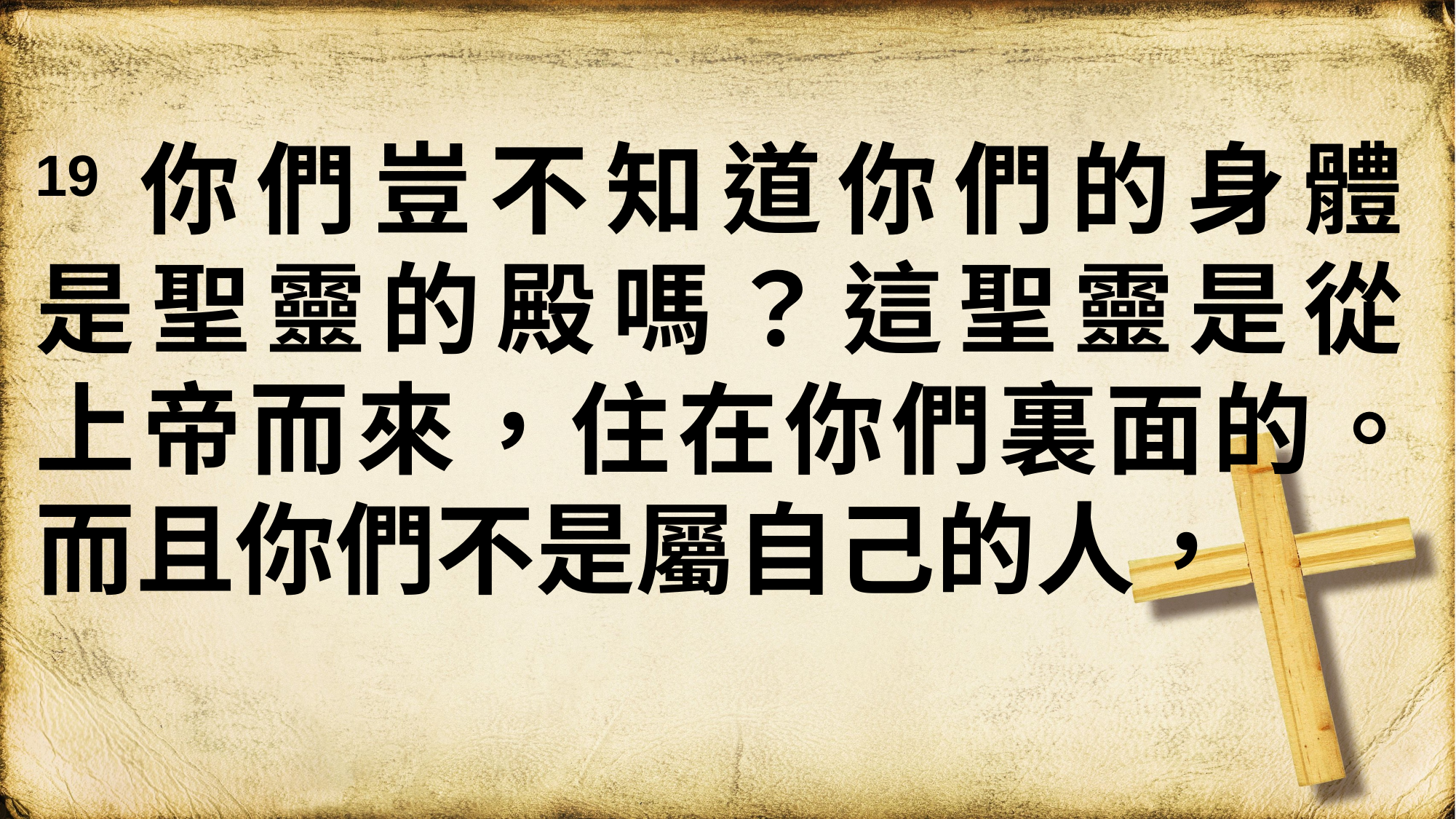

19你們豈不知道你們的身體
是聖靈的殿嗎？這聖靈是從
上帝而來，住在你們裏面的。而且你們不是屬自己的人，